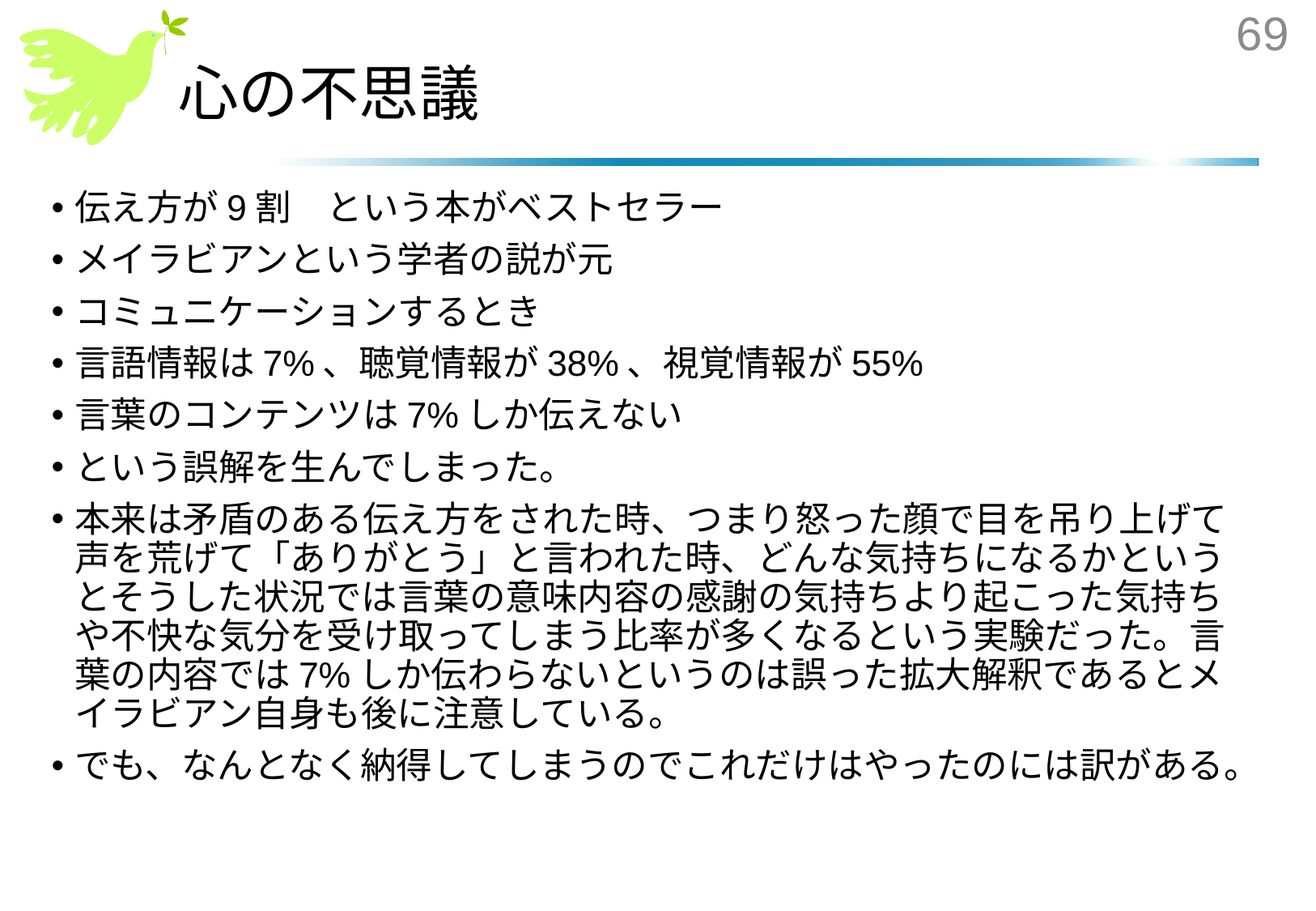

69
# 心の不思議
伝え方が9割　という本がベストセラー
メイラビアンという学者の説が元
コミュニケーションするとき
言語情報は7%、聴覚情報が38%、視覚情報が55%
言葉のコンテンツは7%しか伝えない
という誤解を生んでしまった。
本来は矛盾のある伝え方をされた時、つまり怒った顔で目を吊り上げて声を荒げて「ありがとう」と言われた時、どんな気持ちになるかというとそうした状況では言葉の意味内容の感謝の気持ちより起こった気持ちや不快な気分を受け取ってしまう比率が多くなるという実験だった。言葉の内容では7%しか伝わらないというのは誤った拡大解釈であるとメイラビアン自身も後に注意している。
でも、なんとなく納得してしまうのでこれだけはやったのには訳がある。